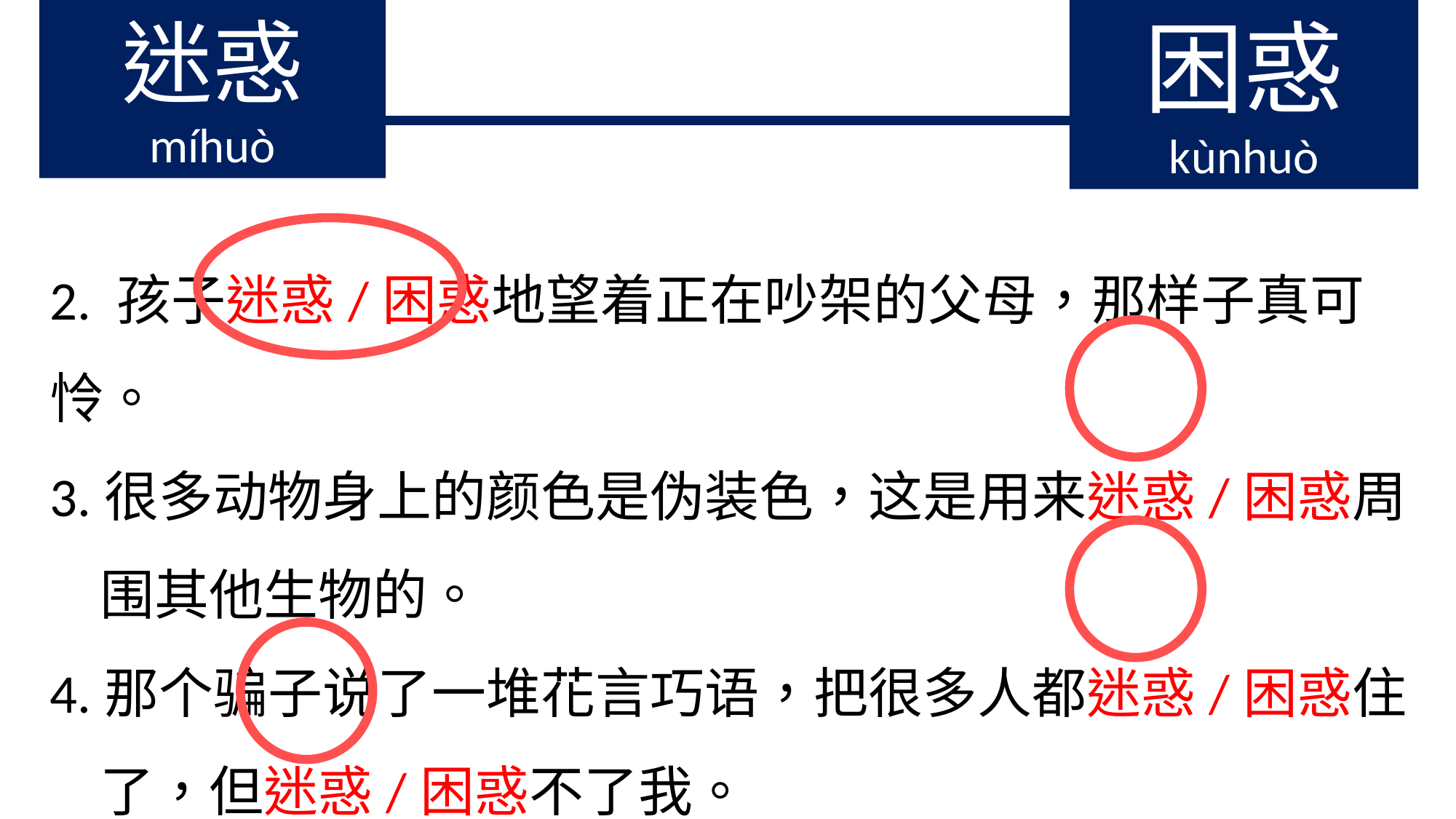

迷惑
míhuò
困惑
kùnhuò

2. 孩子迷惑/困惑地望着正在吵架的父母，那样子真可怜。
3.很多动物身上的颜色是伪装色，这是用来迷惑/困惑周
   围其他生物的。
4.那个骗子说了一堆花言巧语，把很多人都迷惑/困惑住
   了，但迷惑/困惑不了我。